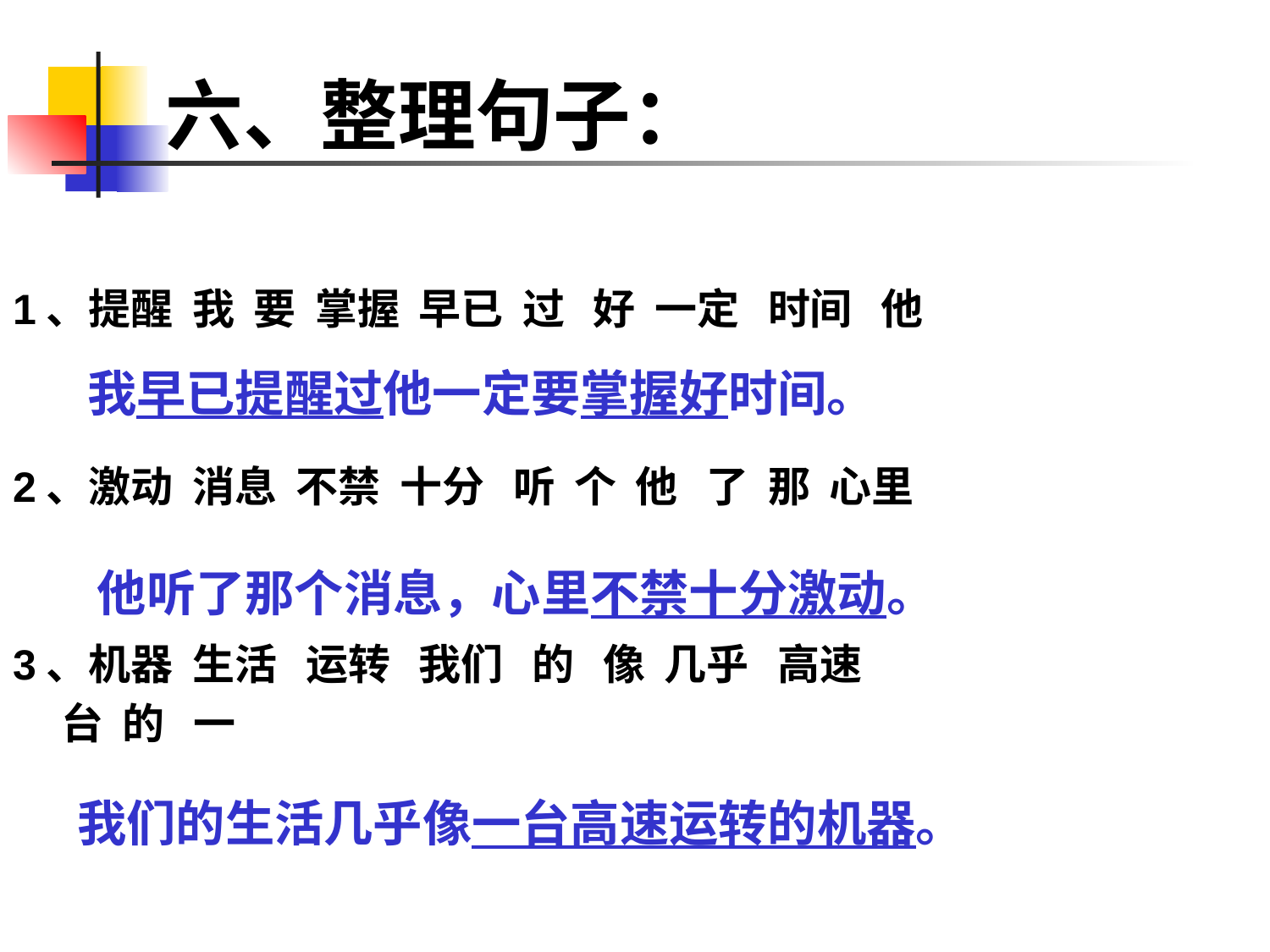

# 六、整理句子：
1、提醒  我  要  掌握  早已  过   好  一定   时间   他

2、激动  消息  不禁  十分   听  个  他   了  那  心里

3、机器  生活   运转   我们   的   像  几乎   高速
    台  的   一
我早已提醒过他一定要掌握好时间。
他听了那个消息，心里不禁十分激动。
我们的生活几乎像一台高速运转的机器。